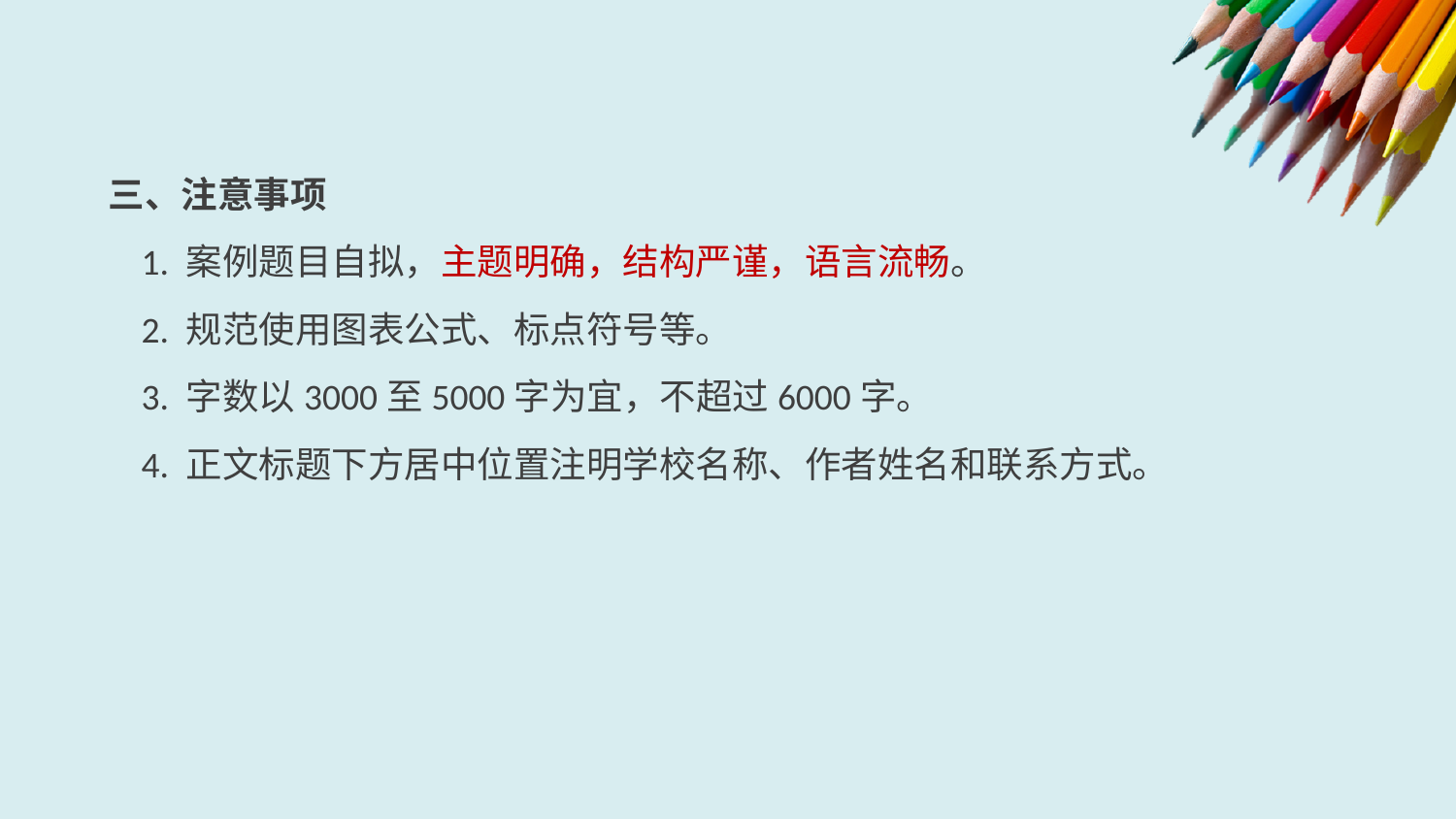

#
三、注意事项
    1. 案例题目自拟，主题明确，结构严谨，语言流畅。
    2. 规范使用图表公式、标点符号等。
    3. 字数以3000至5000字为宜，不超过6000字。
    4. 正文标题下方居中位置注明学校名称、作者姓名和联系方式。